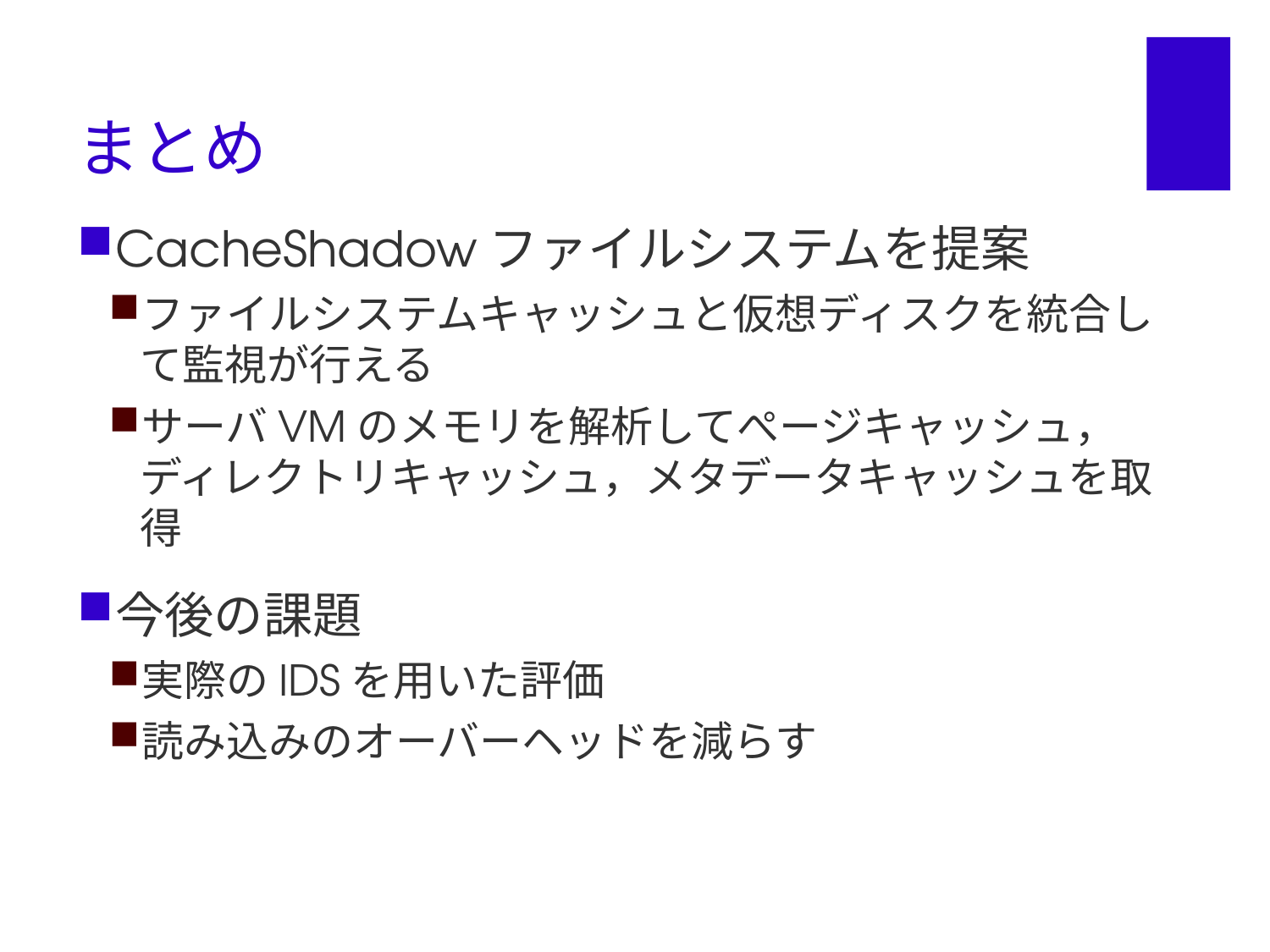

# まとめ
CacheShadowファイルシステムを提案
ファイルシステムキャッシュと仮想ディスクを統合して監視が行える
サーバVMのメモリを解析してぺージキャッシュ，ディレクトリキャッシュ，メタデータキャッシュを取得
今後の課題
実際のIDSを用いた評価
読み込みのオーバーヘッドを減らす